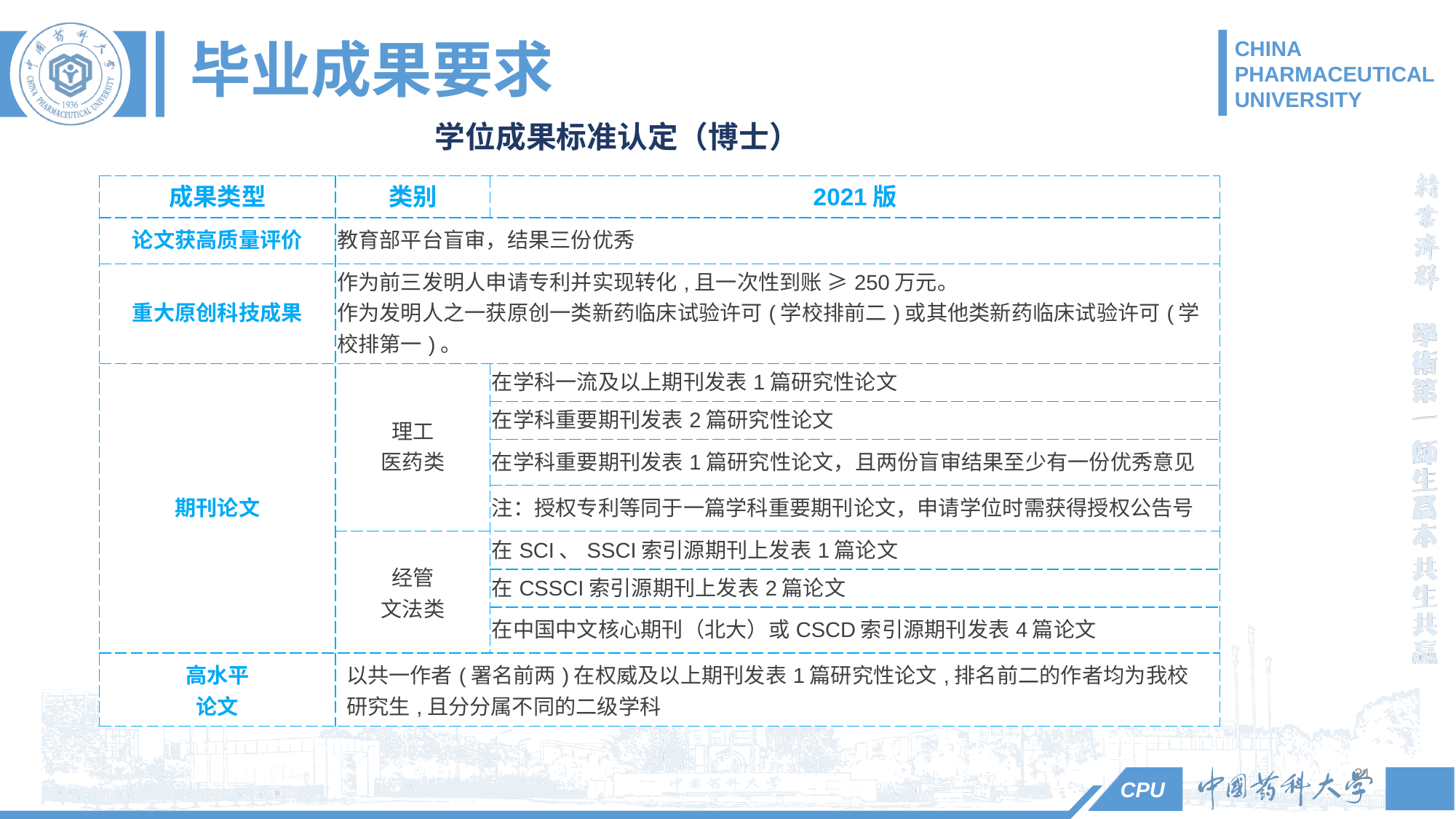

# 毕业成果要求
1
学位成果标准认定（博士）
| 成果类型 | 类别 | 2021版 |
| --- | --- | --- |
| 论文获高质量评价 | 教育部平台盲审，结果三份优秀 |  |
| 重大原创科技成果 | 作为前三发明人申请专利并实现转化,且一次性到账 ≥250万元。 作为发明人之一获原创一类新药临床试验许可(学校排前二)或其他类新药临床试验许可(学校排第一)。 |  |
| 期刊论文 | 理工 医药类 | 在学科一流及以上期刊发表1篇研究性论文 |
|  |  | 在学科重要期刊发表2篇研究性论文 |
|  |  | 在学科重要期刊发表1篇研究性论文，且两份盲审结果至少有一份优秀意见 |
|  |  | 注：授权专利等同于一篇学科重要期刊论文，申请学位时需获得授权公告号 |
|  | 经管 文法类 | 在SCI、SSCI索引源期刊上发表1篇论文 |
|  |  | 在CSSCI索引源期刊上发表2篇论文 |
|  |  | 在中国中文核心期刊（北大）或CSCD索引源期刊发表4篇论文 |
| 高水平 论文 | 以共一作者(署名前两)在权威及以上期刊发表1篇研究性论文,排名前二的作者均为我校研究生,且分分属不同的二级学科 |  |
21
21